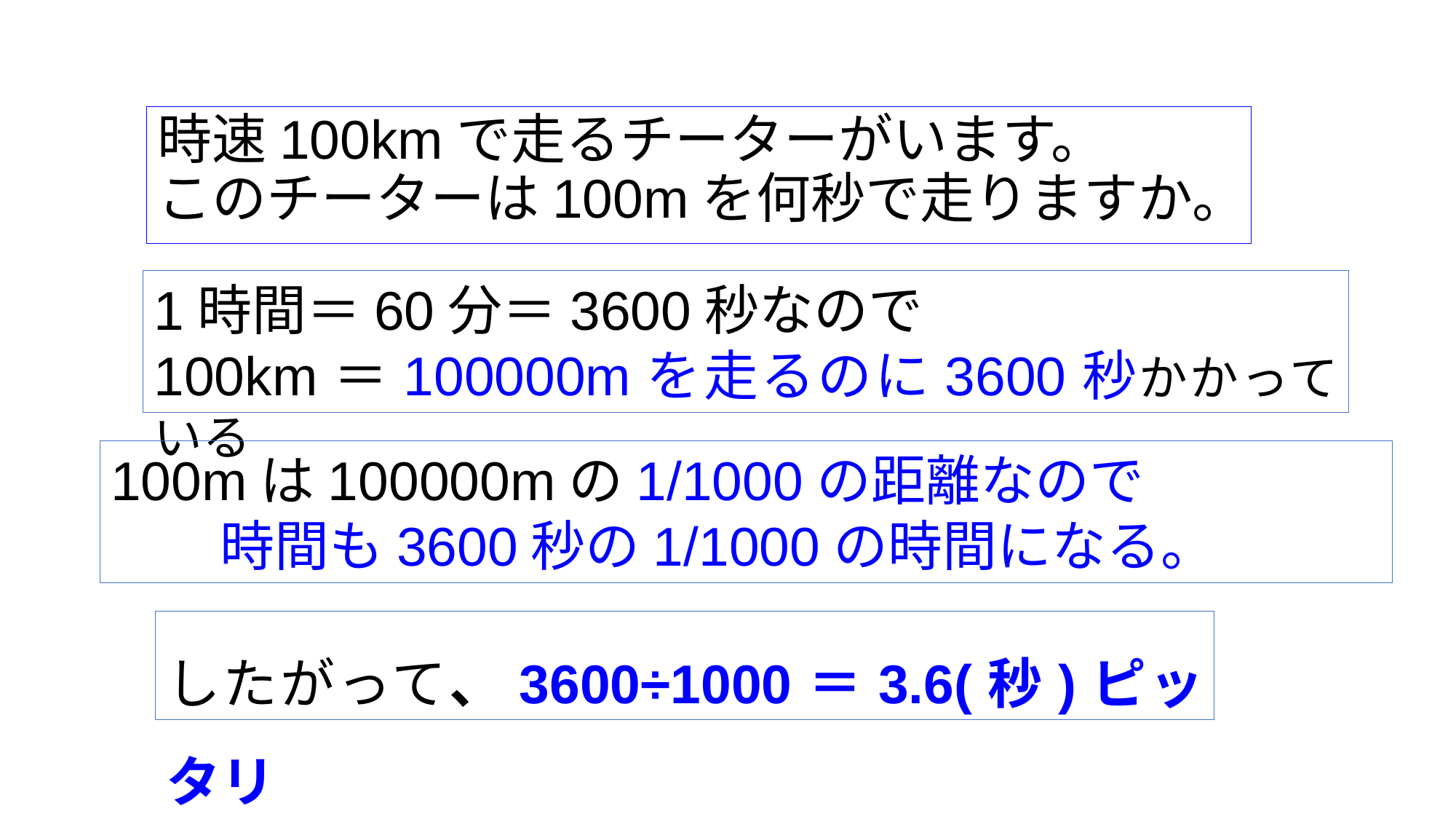

時速100kmで走るチーターがいます。
このチーターは100mを何秒で走りますか。
1時間＝60分＝3600秒なので
100km＝100000mを走るのに3600秒かかっている
100mは100000mの1/1000の距離なので
　　時間も3600秒の1/1000の時間になる。
したがって、3600÷1000＝3.6(秒)ピッタリ